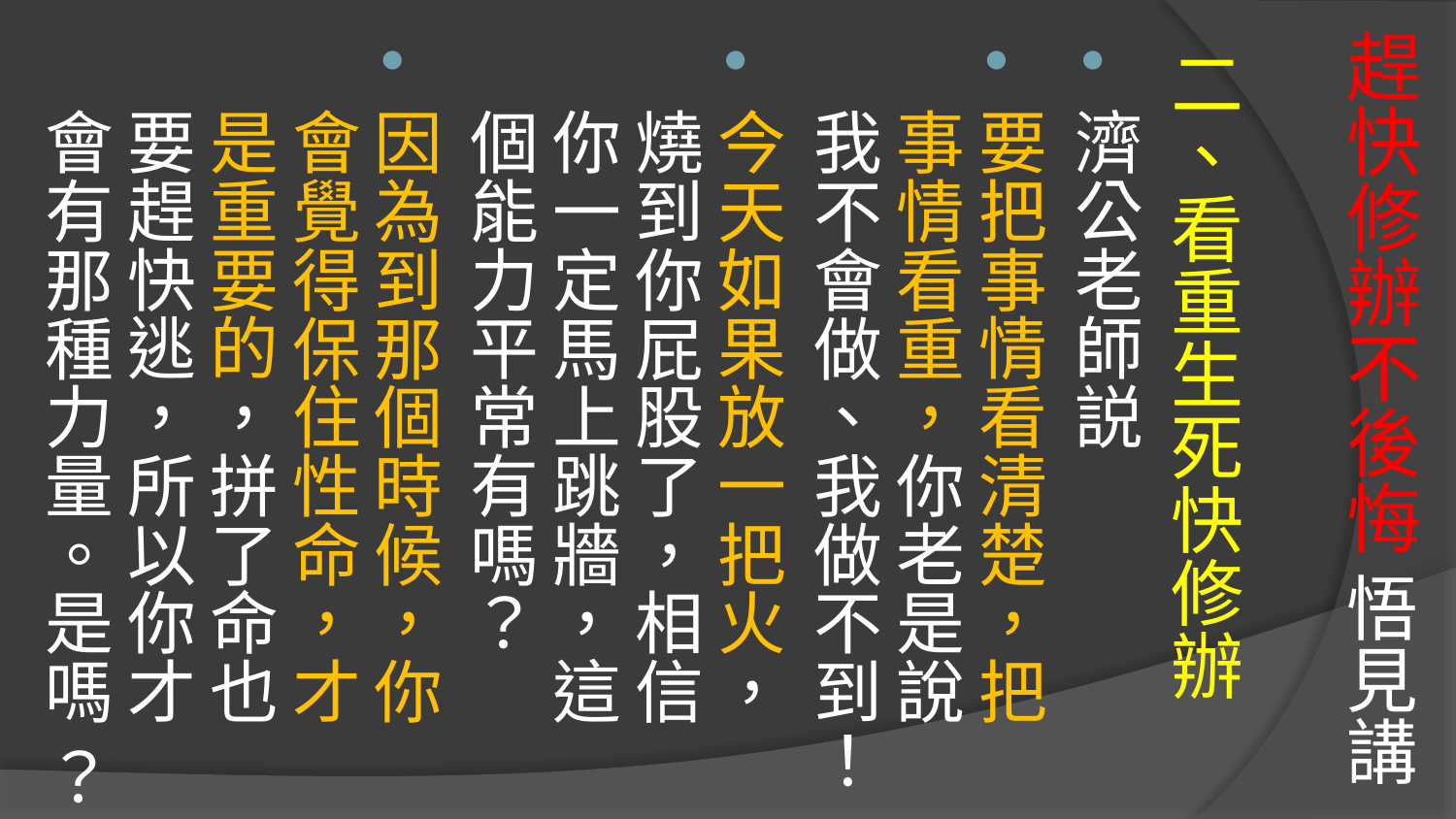

# 趕快修辦不後悔 悟見講
二、看重生死快修辦
濟公老師説
要把事情看清楚，把事情看重，你老是說我不會做、我做不到！
今天如果放一把火，燒到你屁股了，相信你一定馬上跳牆，這個能力平常有嗎？
因為到那個時候，你會覺得保住性命，才是重要的，拼了命也要趕快逃，所以你才會有那種力量。是嗎 ？